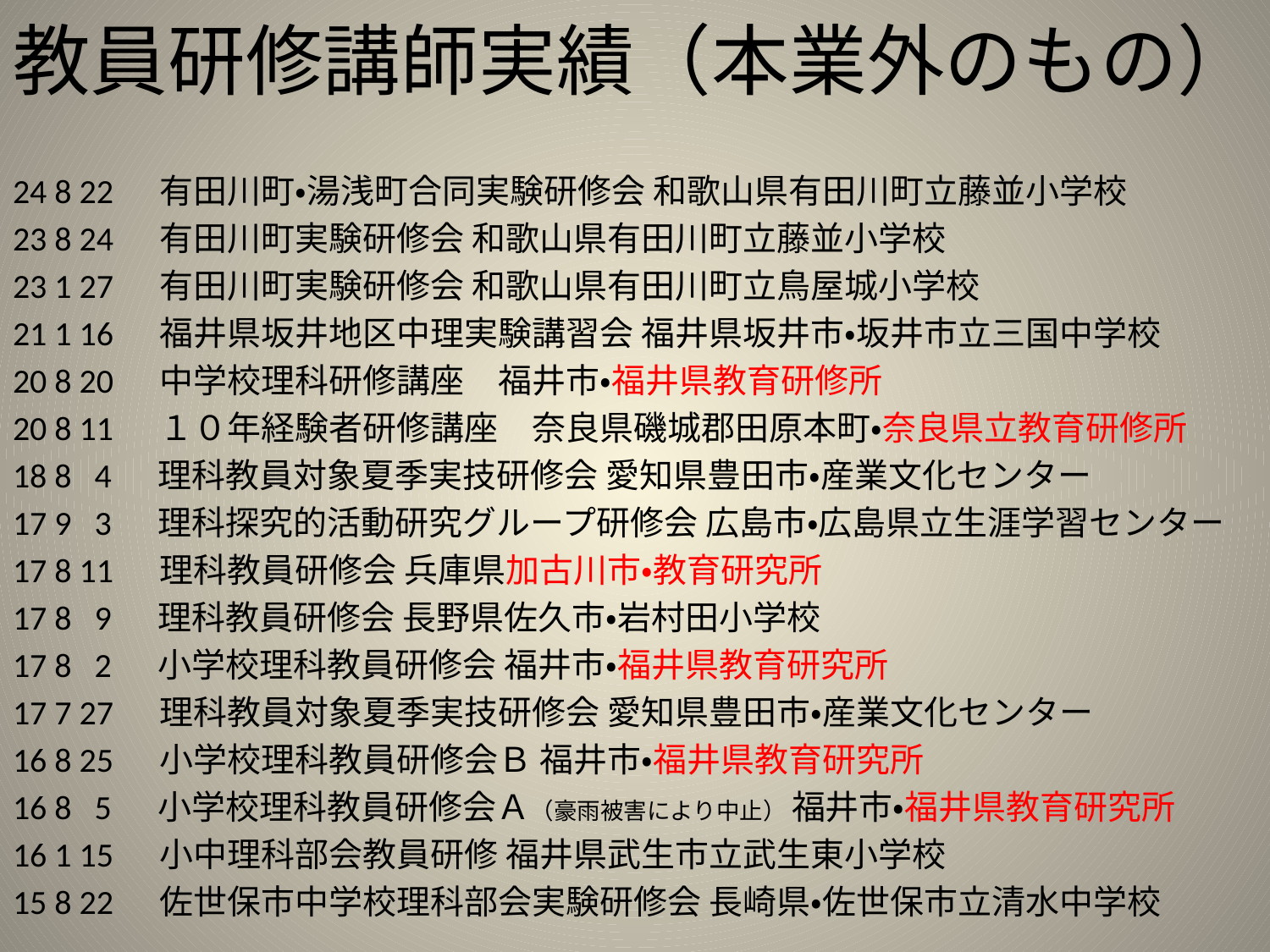

# 教員研修講師実績（本業外のもの）

24 8 22　 有田川町・湯浅町合同実験研修会 和歌山県有田川町立藤並小学校
23 8 24　 有田川町実験研修会 和歌山県有田川町立藤並小学校
23 1 27　 有田川町実験研修会 和歌山県有田川町立鳥屋城小学校
21 1 16　 福井県坂井地区中理実験講習会 福井県坂井市・坂井市立三国中学校
20 8 20　 中学校理科研修講座　福井市・福井県教育研修所
20 8 11　 １０年経験者研修講座　奈良県磯城郡田原本町・奈良県立教育研修所
18 8   4　 理科教員対象夏季実技研修会 愛知県豊田市・産業文化センター
17 9   3　 理科探究的活動研究グループ研修会 広島市・広島県立生涯学習センター
17 8 11　 理科教員研修会 兵庫県加古川市・教育研究所
17 8   9　 理科教員研修会 長野県佐久市・岩村田小学校
17 8   2　 小学校理科教員研修会 福井市・福井県教育研究所
17 7 27　 理科教員対象夏季実技研修会 愛知県豊田市・産業文化センター
16 8 25　 小学校理科教員研修会Ｂ 福井市・福井県教育研究所
16 8   5　 小学校理科教員研修会Ａ（豪雨被害により中止） 福井市・福井県教育研究所
16 1 15　 小中理科部会教員研修 福井県武生市立武生東小学校
15 8 22　 佐世保市中学校理科部会実験研修会 長崎県・佐世保市立清水中学校